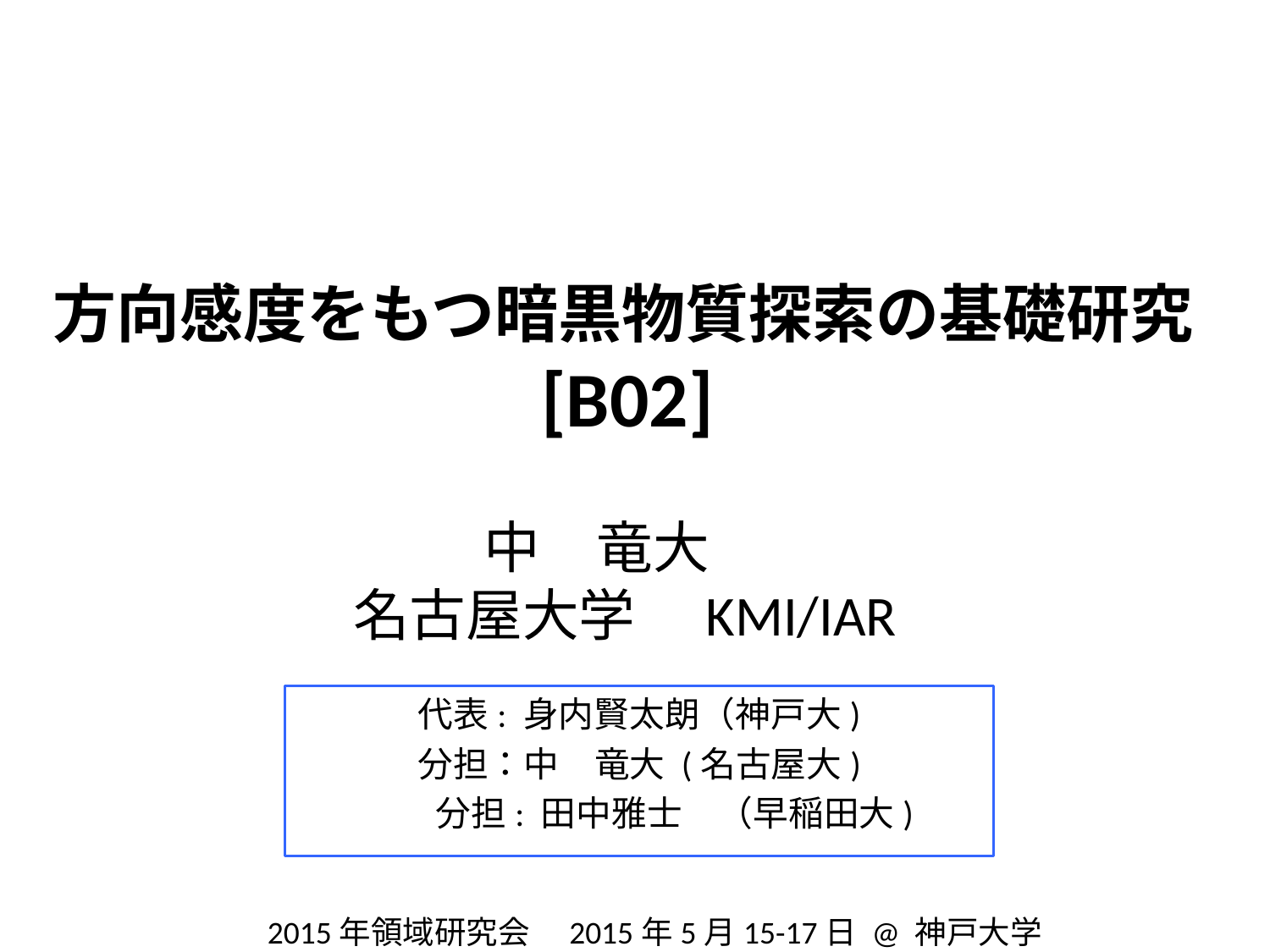

# 方向感度をもつ暗黒物質探索の基礎研究[B02]
中　竜大
名古屋大学　KMI/IAR
代表: 身内賢太朗（神戸大)
分担：中　竜大 (名古屋大)
　　分担: 田中雅士　（早稲田大)
2015年領域研究会　2015年5月15-17日 @ 神戸大学